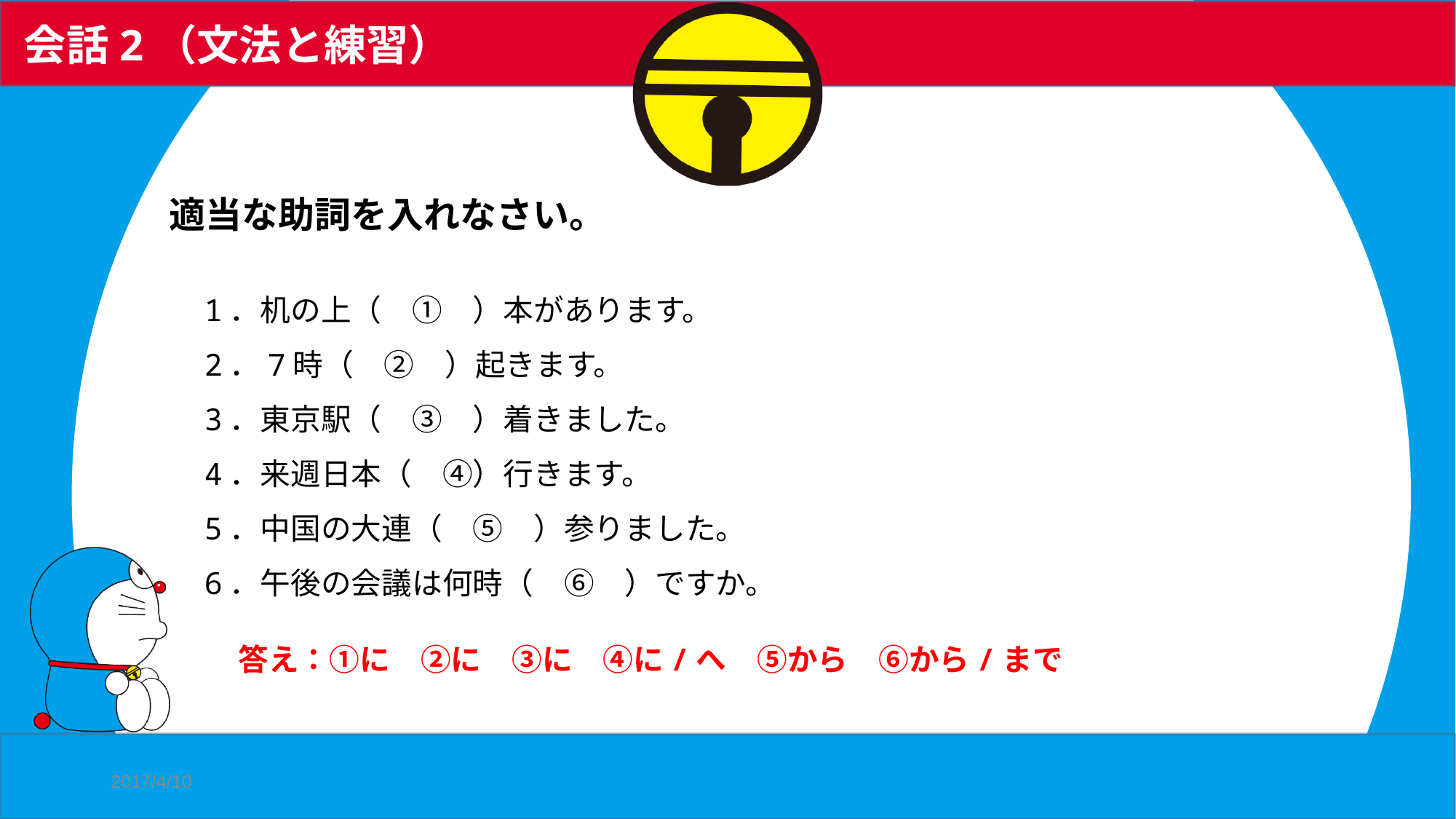

会話2（文法と練習）
# 適当な助詞を入れなさい。
1．机の上（　①　）本があります。
2．7時（　②　）起きます。
3．東京駅（　③　）着きました。
4．来週日本（　④）行きます。
5．中国の大連（　⑤　）参りました。
6．午後の会議は何時（　⑥　）ですか。
答え：①に　②に　③に　④に/へ　⑤から　⑥から/まで
　　戻り
2017/4/10